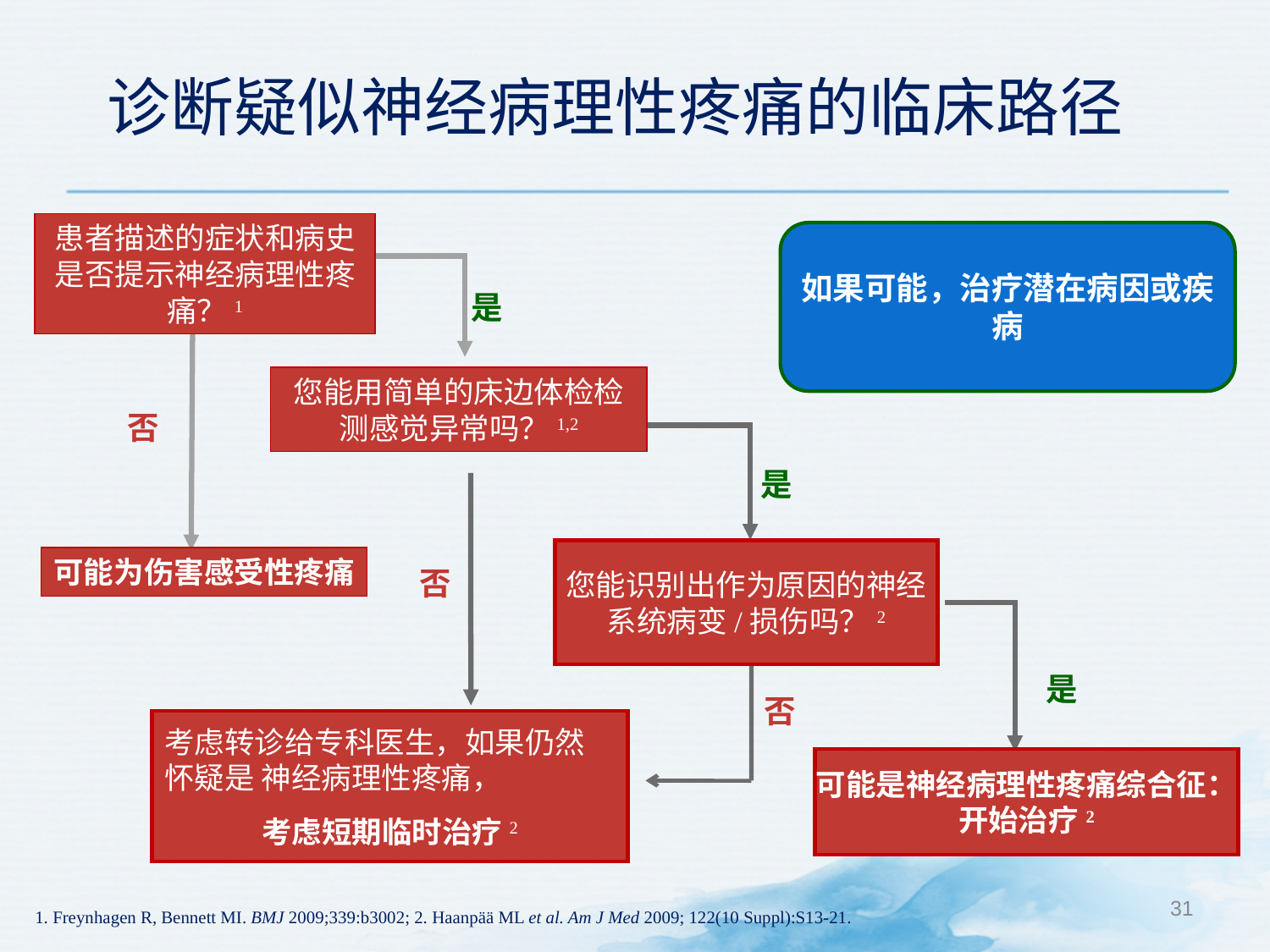

诊断疑似神经病理性疼痛的临床路径
患者描述的症状和病史是否提示神经病理性疼痛？1
如果可能，治疗潜在病因或疾病

是

否
您能用简单的床边体检检测感觉异常吗？1,2

是

否
您能识别出作为原因的神经
系统病变/损伤吗？2
可能为伤害感受性疼痛

是
否
考虑转诊给专科医生，如果仍然
怀疑是 神经病理性疼痛，
考虑短期临时治疗2

可能是神经病理性疼痛综合征：
开始治疗2

31
1. Freynhagen R, Bennett MI. BMJ 2009;339:b3002; 2. Haanpää ML et al. Am J Med 2009; 122(10 Suppl):S13-21.